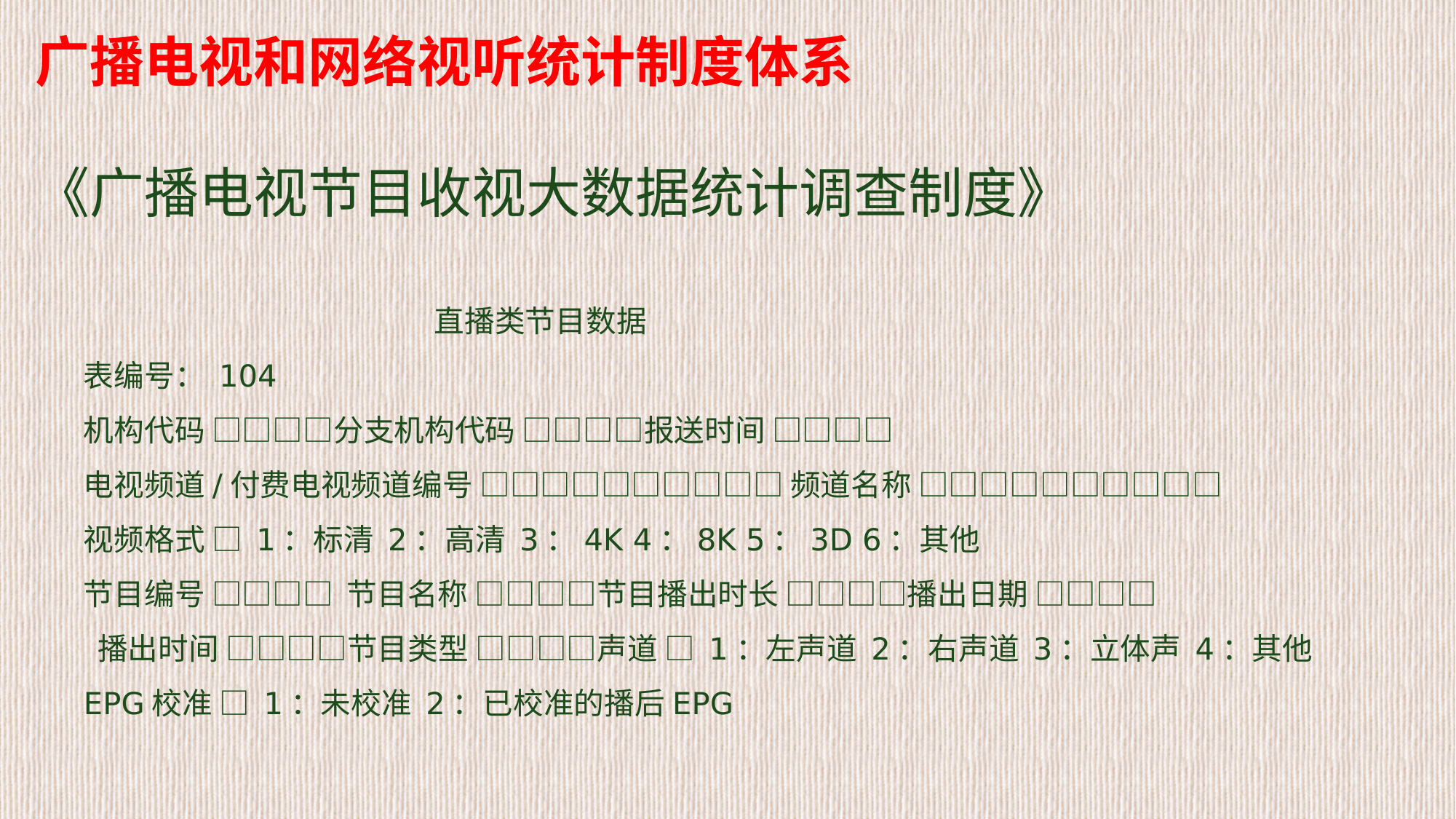

# 广播电视和网络视听统计制度体系 《广播电视节目收视大数据统计调查制度》
                                                   直播类节目数据
表编号： 104
机构代码 □□□□分支机构代码 □□□□报送时间 □□□□
电视频道/付费电视频道编号 □□□□□□□□□□ 频道名称 □□□□□□□□□□
视频格式 □ 1：标清 2：高清 3：4K 4：8K 5：3D 6：其他
节目编号 □□□□  节目名称 □□□□节目播出时长 □□□□播出日期 □□□□
 播出时间 □□□□节目类型 □□□□声道 □ 1：左声道 2：右声道 3：立体声 4：其他
EPG校准 □ 1：未校准 2：已校准的播后EPG